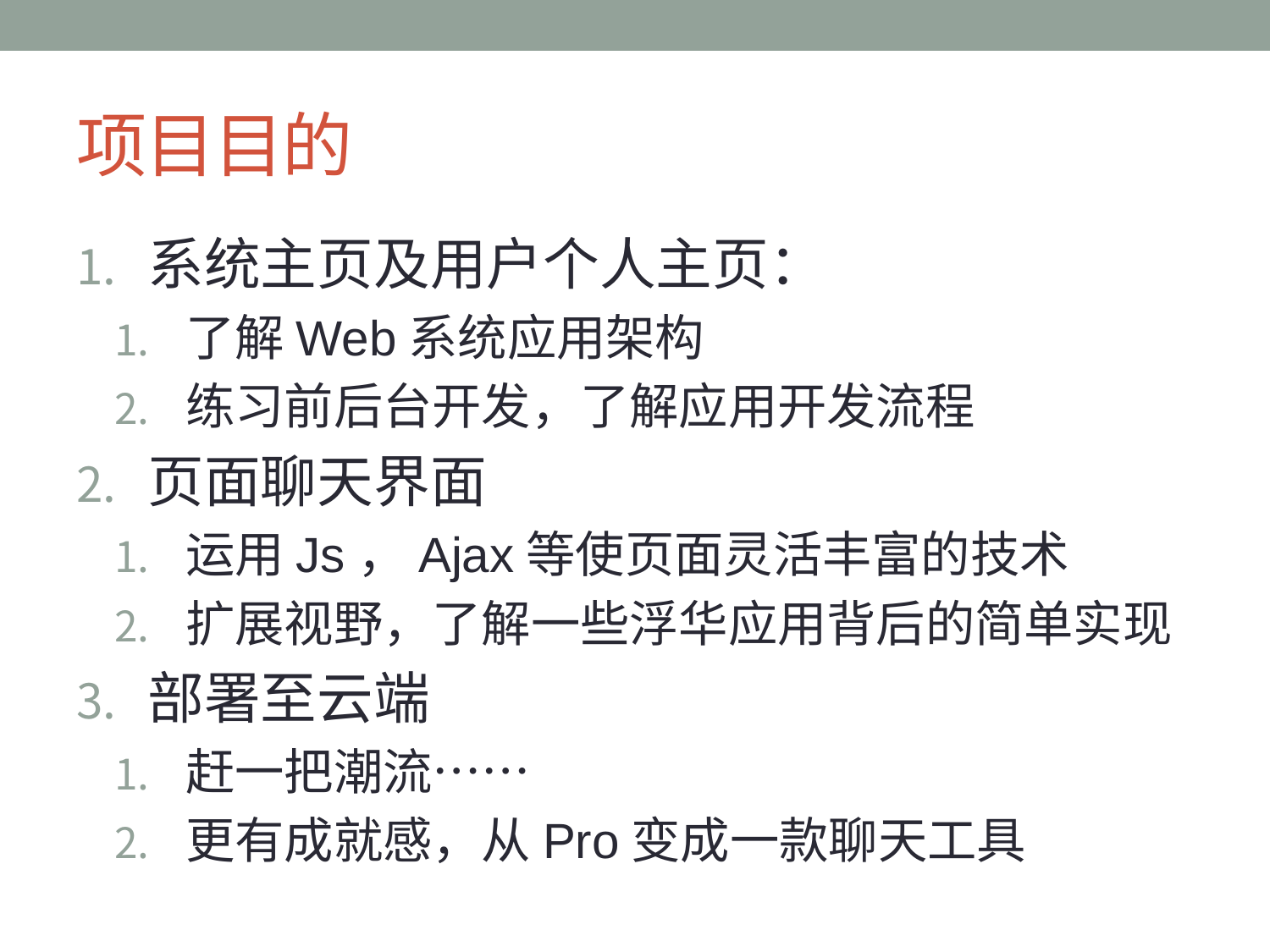

# 项目目的
系统主页及用户个人主页：
了解Web系统应用架构
练习前后台开发，了解应用开发流程
页面聊天界面
运用Js，Ajax等使页面灵活丰富的技术
扩展视野，了解一些浮华应用背后的简单实现
部署至云端
赶一把潮流……
更有成就感，从Pro变成一款聊天工具